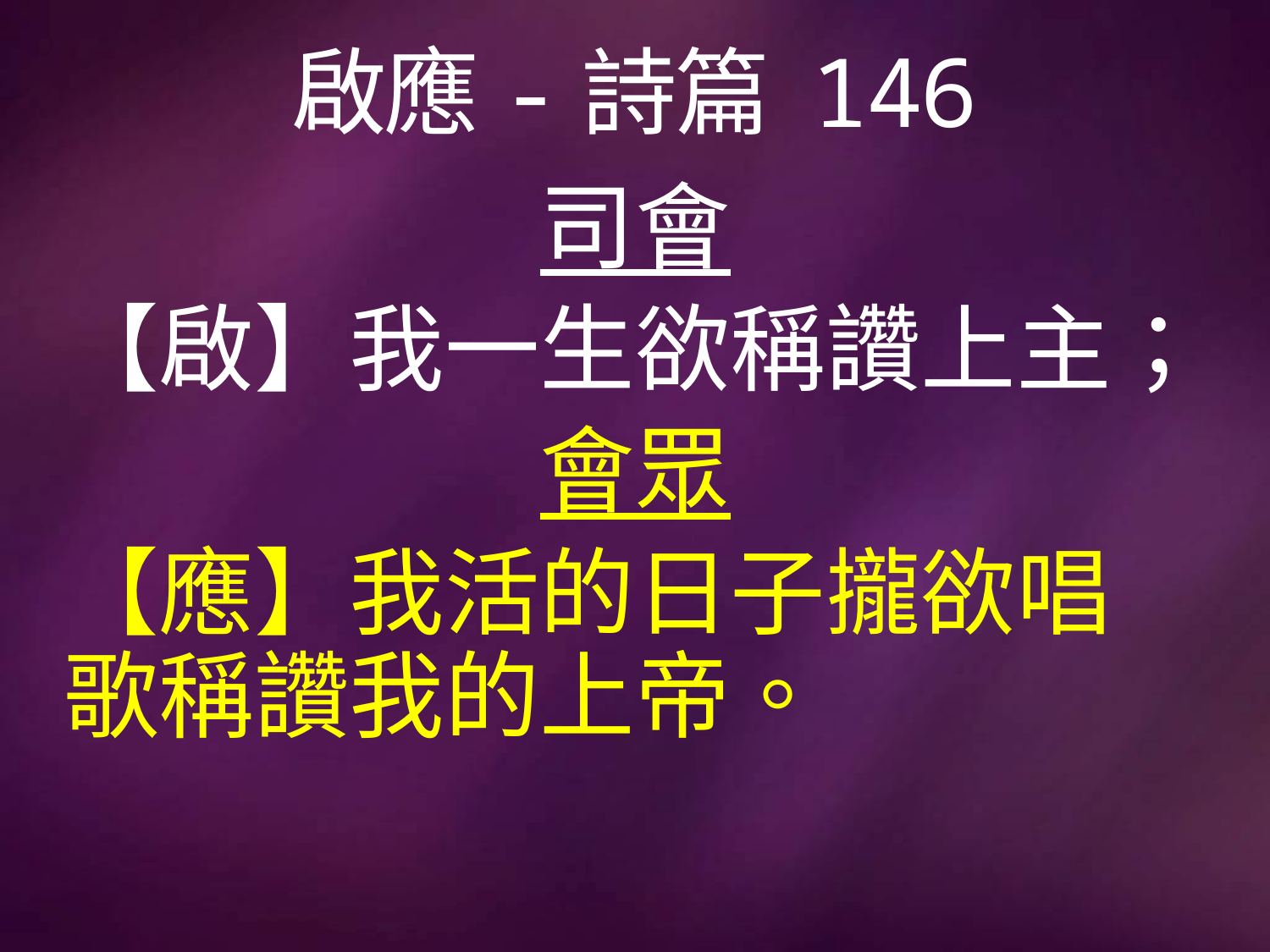

# 啟應-詩篇 146
司會
【啟】我一生欲稱讚上主；
會眾
【應】我活的日子攏欲唱歌稱讚我的上帝。